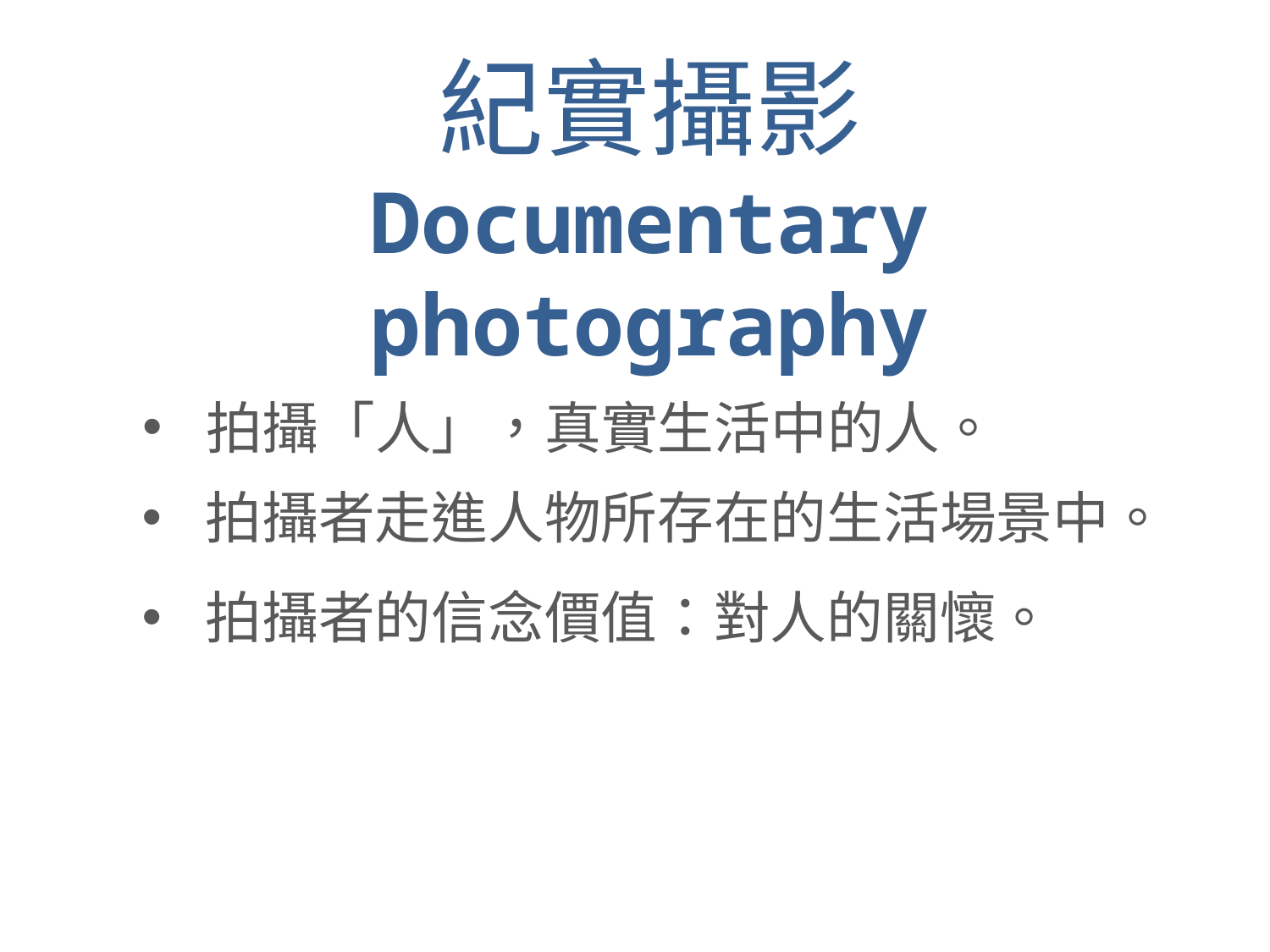

紀實攝影
Documentary photography
拍攝「人」，真實生活中的人。
拍攝者走進人物所存在的生活場景中。
拍攝者的信念價值：對人的關懷。